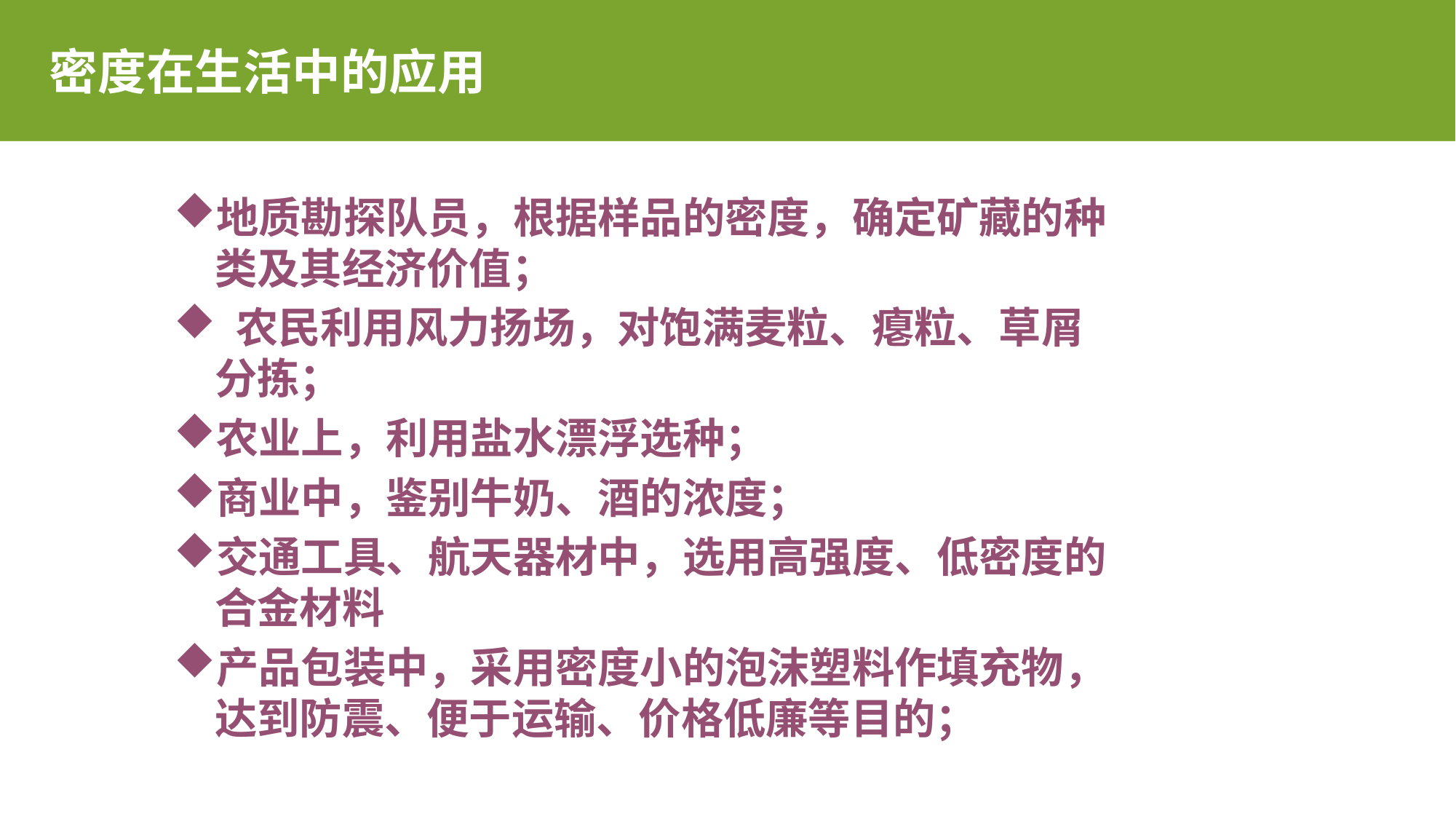

密度在生活中的应用
地质勘探队员，根据样品的密度，确定矿藏的种类及其经济价值；
 农民利用风力扬场，对饱满麦粒、瘪粒、草屑分拣；
农业上，利用盐水漂浮选种；
商业中，鉴别牛奶、酒的浓度；
交通工具、航天器材中，选用高强度、低密度的合金材料
产品包装中，采用密度小的泡沫塑料作填充物，达到防震、便于运输、价格低廉等目的；